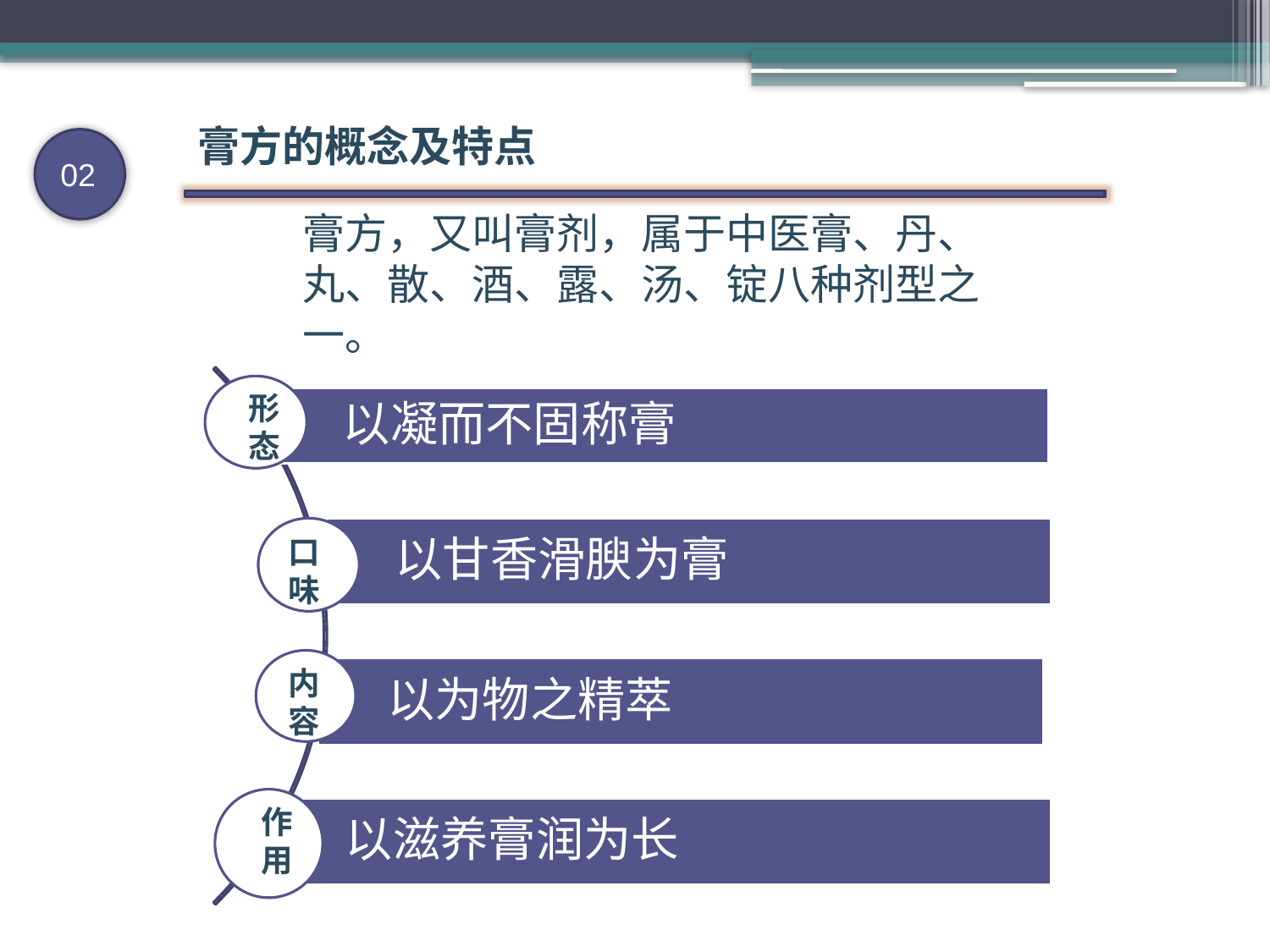

膏方的概念及特点
02

膏方，又叫膏剂，属于中医膏、丹、丸、散、酒、露、汤、锭八种剂型之一。
以凝而不固称膏
以甘香滑腴为膏
以为物之精萃
以滋养膏润为长
形态
口味
内容
作用